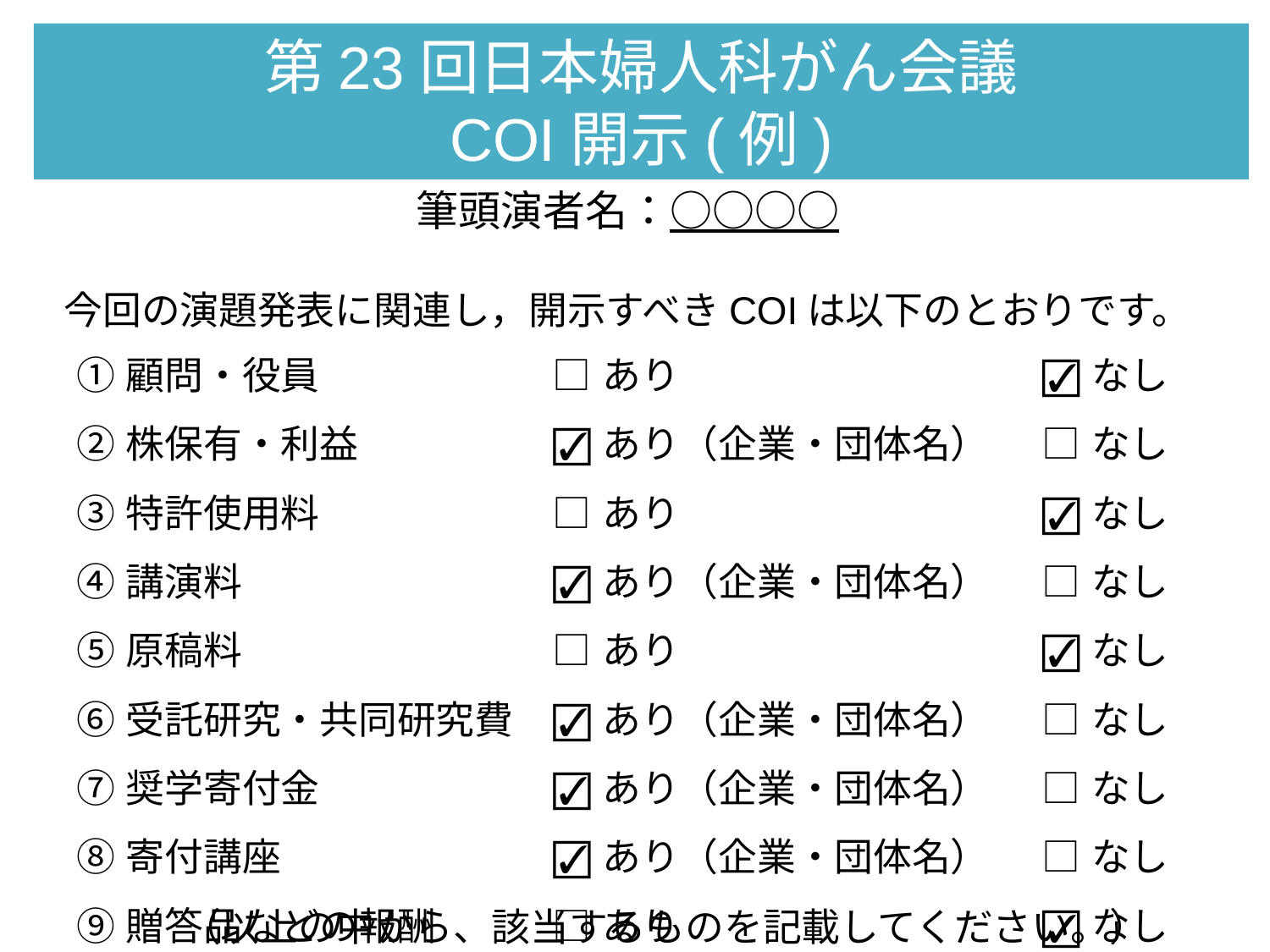

第23回日本婦人科がん会議
COI開示(例)
筆頭演者名：○○○○

今回の演題発表に関連し，開示すべきCOIは以下のとおりです。
| ①顧問・役員 | □あり | ☑なし |
| --- | --- | --- |
| ②株保有・利益 | ☑あり（企業・団体名） | □なし |
| ③特許使用料 | □あり | ☑なし |
| ④講演料 | ☑あり（企業・団体名） | □なし |
| ⑤原稿料 | □あり | ☑なし |
| ⑥受託研究・共同研究費 | ☑あり（企業・団体名） | □なし |
| ⑦奨学寄付金 | ☑あり（企業・団体名） | □なし |
| ⑧寄付講座 | ☑あり（企業・団体名） | □なし |
| ⑨贈答品などの報酬 | □あり | ☑なし |
（以上の中から、該当するものを記載してください。）